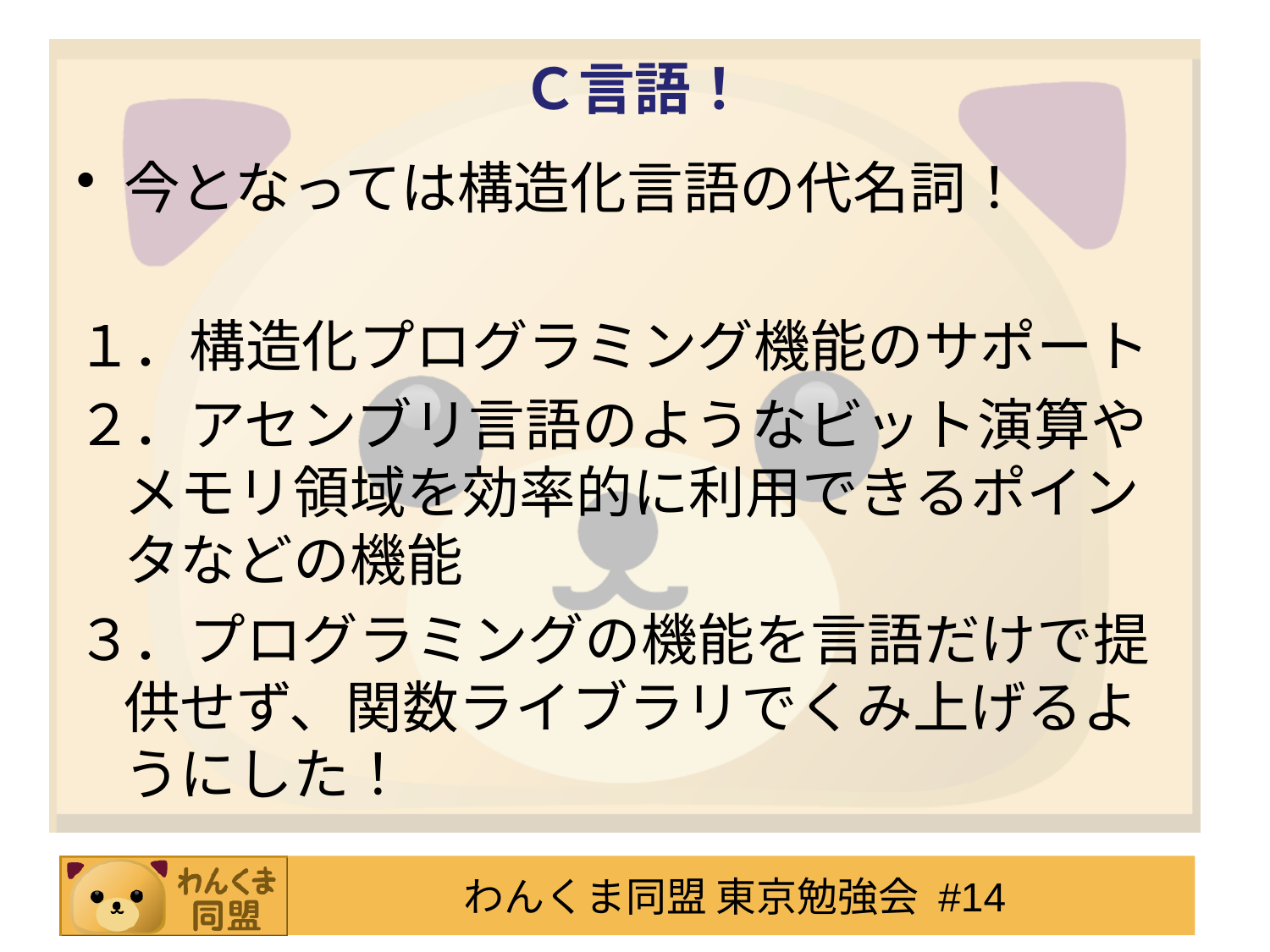

# Ｃ言語！
今となっては構造化言語の代名詞！

１．構造化プログラミング機能のサポート
２．アセンブリ言語のようなビット演算やメモリ領域を効率的に利用できるポインタなどの機能
３．プログラミングの機能を言語だけで提供せず、関数ライブラリでくみ上げるようにした！